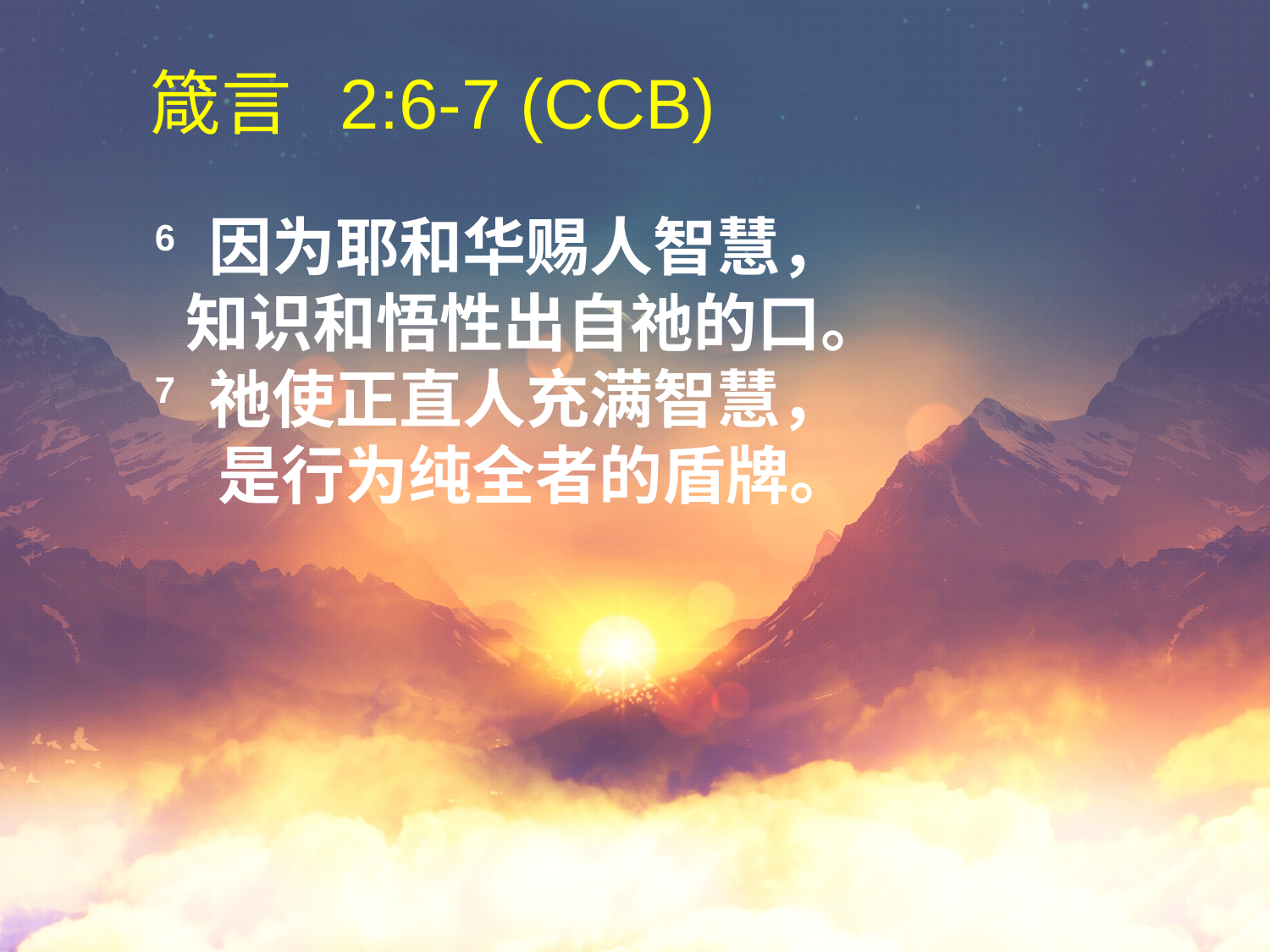

箴言  2:6-7 (CCB)
6 因为耶和华赐人智慧，
    知识和悟性出自祂的口。
7 祂使正直人充满智慧，
    是行为纯全者的盾牌。